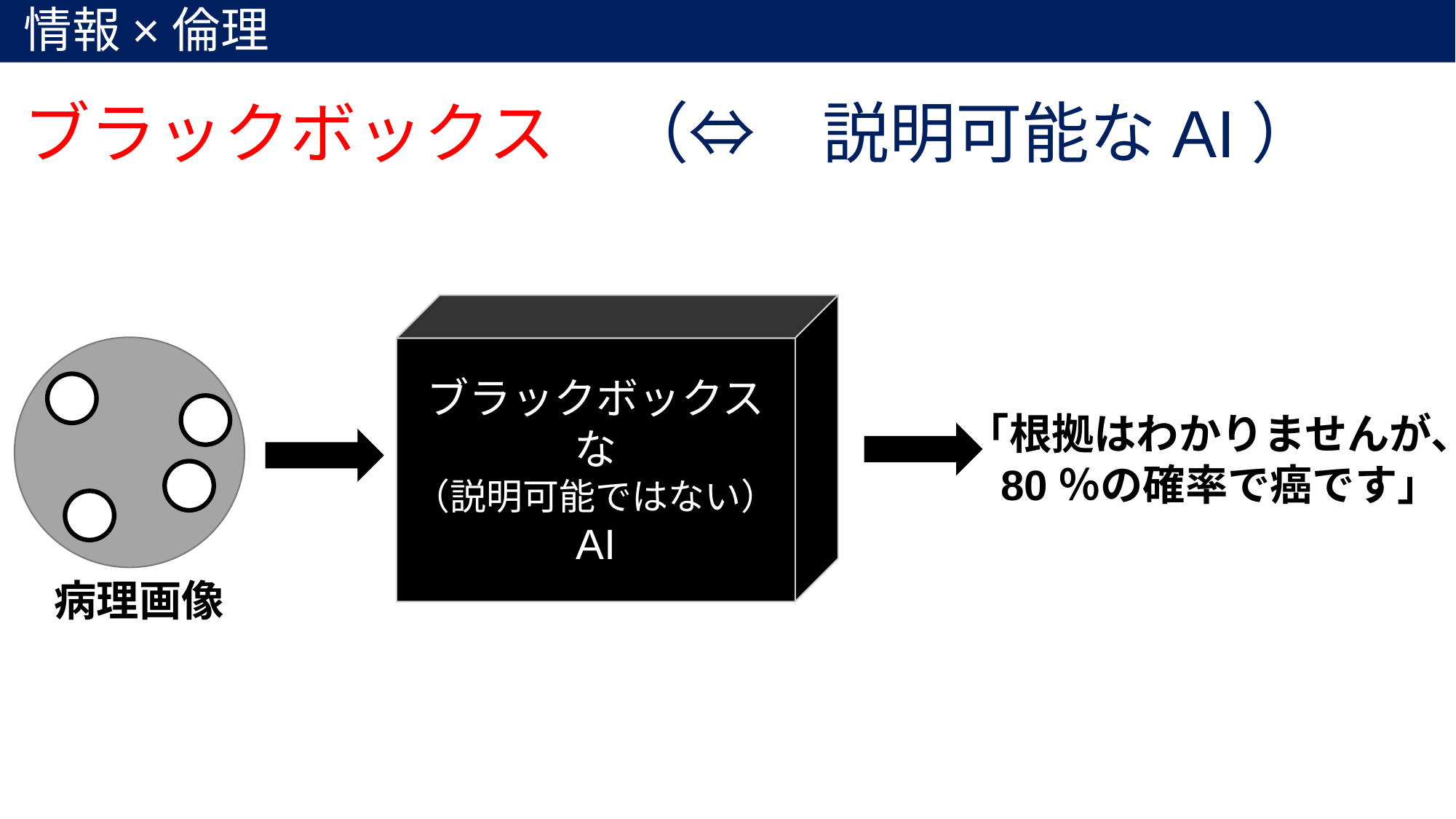

情報×倫理
ブラックボックス　（⇔　説明可能なAI）
ブラックボックスな
（説明可能ではない）
AI

「根拠はわかりませんが、
80％の確率で癌です」

病理画像